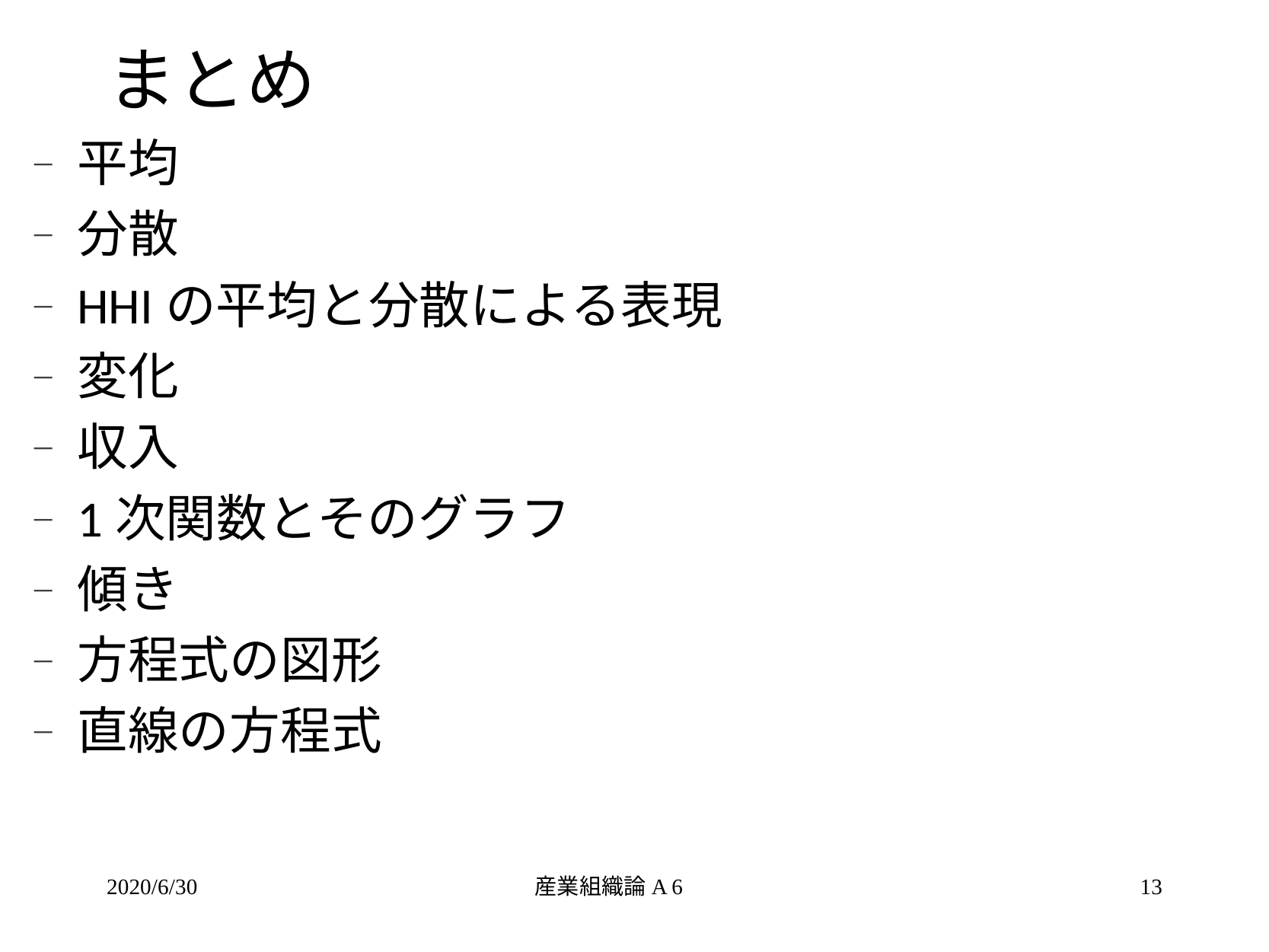

# まとめ
平均
分散
HHIの平均と分散による表現
変化
収入
1次関数とそのグラフ
傾き
方程式の図形
直線の方程式

2020/6/30
産業組織論A 6
13